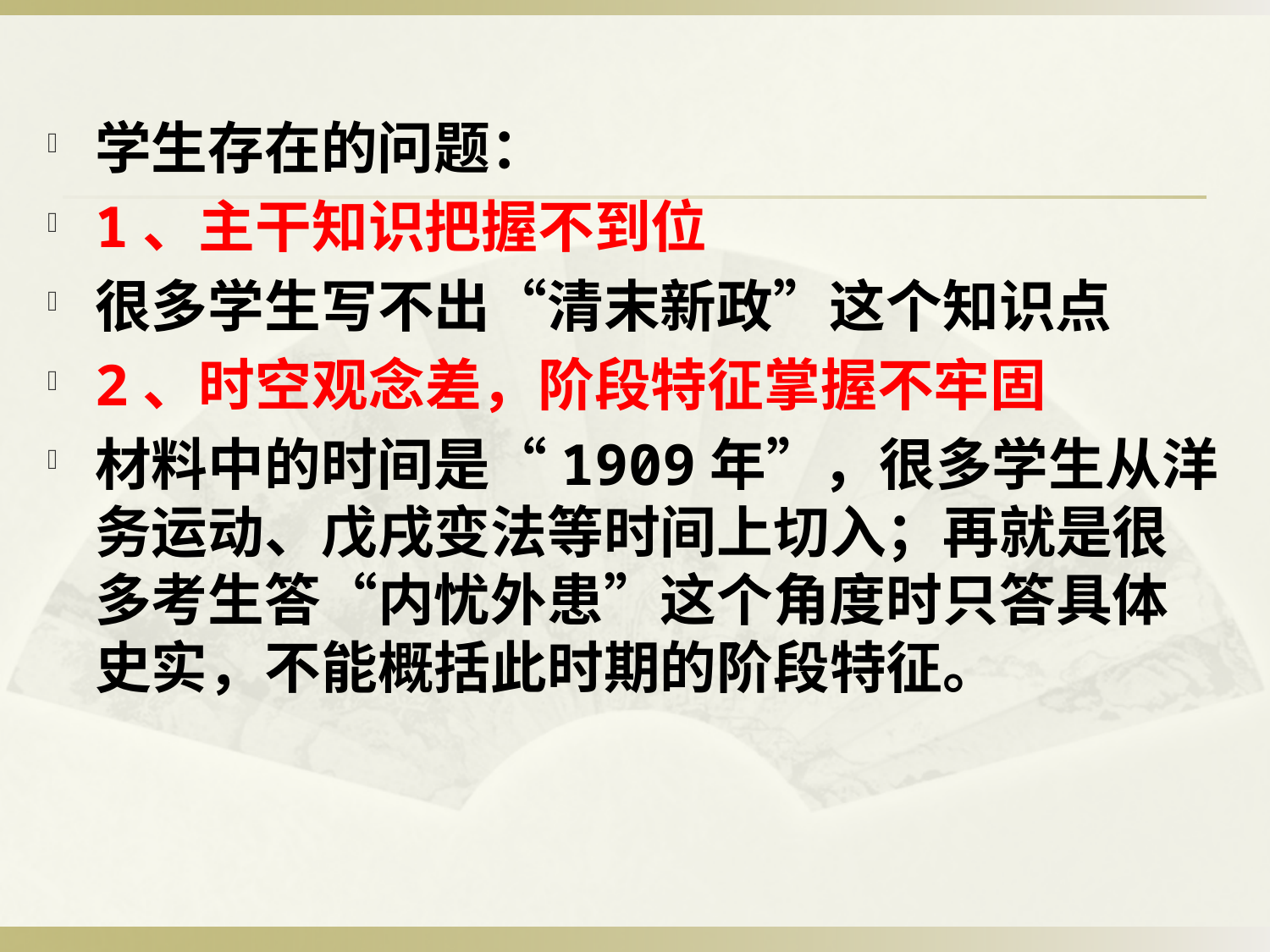

学生存在的问题：
1、主干知识把握不到位
很多学生写不出“清末新政”这个知识点
2、时空观念差，阶段特征掌握不牢固
材料中的时间是“1909年”，很多学生从洋务运动、戊戌变法等时间上切入；再就是很多考生答“内忧外患”这个角度时只答具体史实，不能概括此时期的阶段特征。